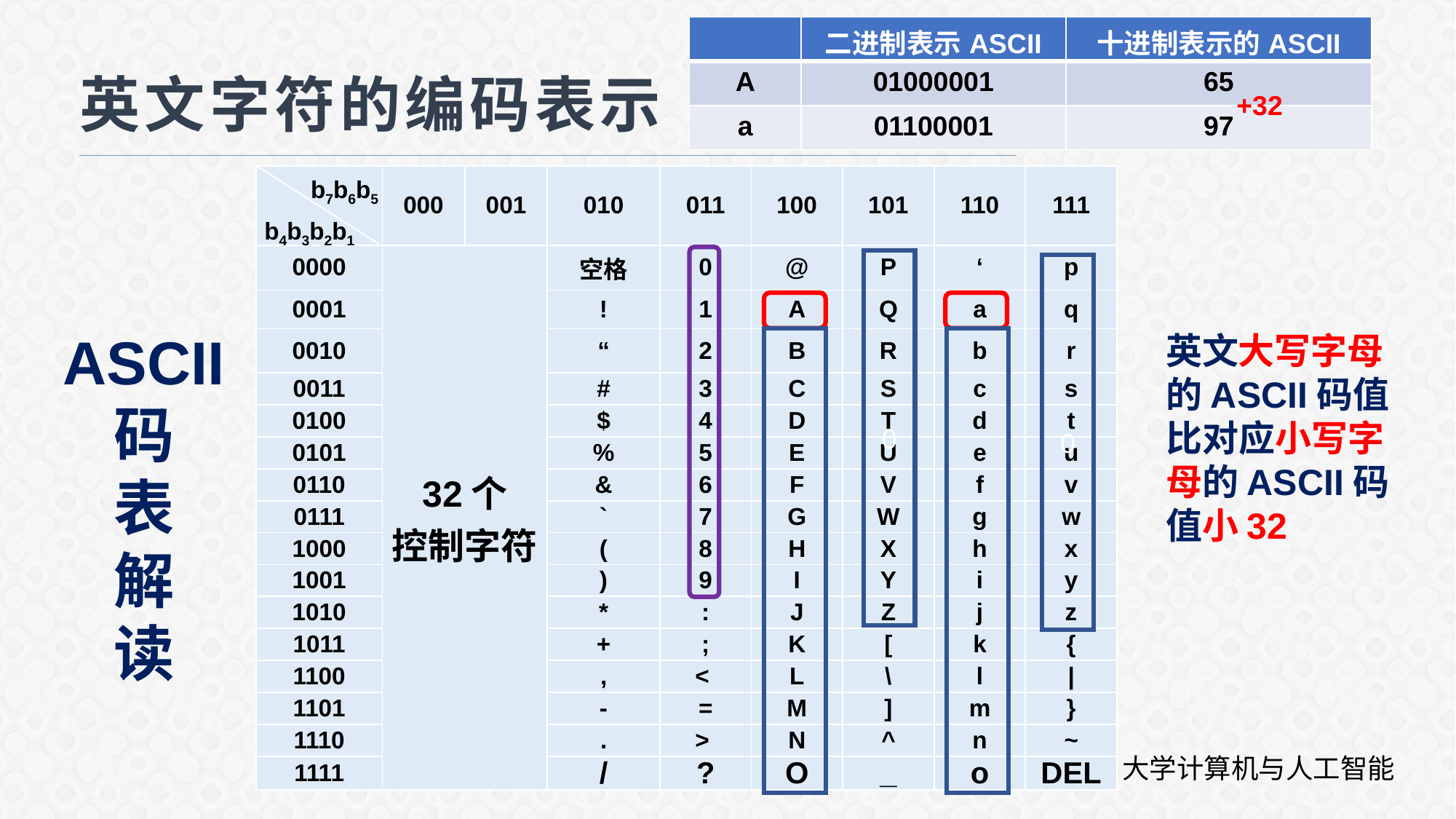

|  | 二进制表示ASCII | 十进制表示的ASCII |
| --- | --- | --- |
| A | 01000001 | 65 |
| a | 01100001 | 97 |
英文字符的编码表示
+32
|  | 000 | 001 | 010 | 011 | 100 | 101 | 110 | 111 |
| --- | --- | --- | --- | --- | --- | --- | --- | --- |
| 0000 | 32个 控制字符 |  | 空格 | 0 | @ | P | ‘ | p |
| 0001 |  |  | ! | 1 | A | Q | a | q |
| 0010 |  |  | “ | 2 | B | R | b | r |
| 0011 |  |  | # | 3 | C | S | c | s |
| 0100 |  |  | $ | 4 | D | T | d | t |
| 0101 |  |  | % | 5 | E | U | e | u |
| 0110 |  |  | & | 6 | F | V | f | v |
| 0111 |  |  | ` | 7 | G | W | g | w |
| 1000 |  |  | ( | 8 | H | X | h | x |
| 1001 |  |  | ) | 9 | I | Y | i | y |
| 1010 |  |  | \* | : | J | Z | j | z |
| 1011 |  |  | + | ; | K | [ | k | { |
| 1100 |  |  | , | < | L | \ | l | | |
| 1101 |  |  | - | = | M | ] | m | } |
| 1110 |  |  | . | > | N | ^ | n | ~ |
| 1111 |  |  | / | ? | O | \_ | o | DEL |
b7b6b5
b4b3b2b1

0
0

ASCII
码
表
解
读
英文大写字母的ASCII码值比对应小写字母的ASCII码值小32